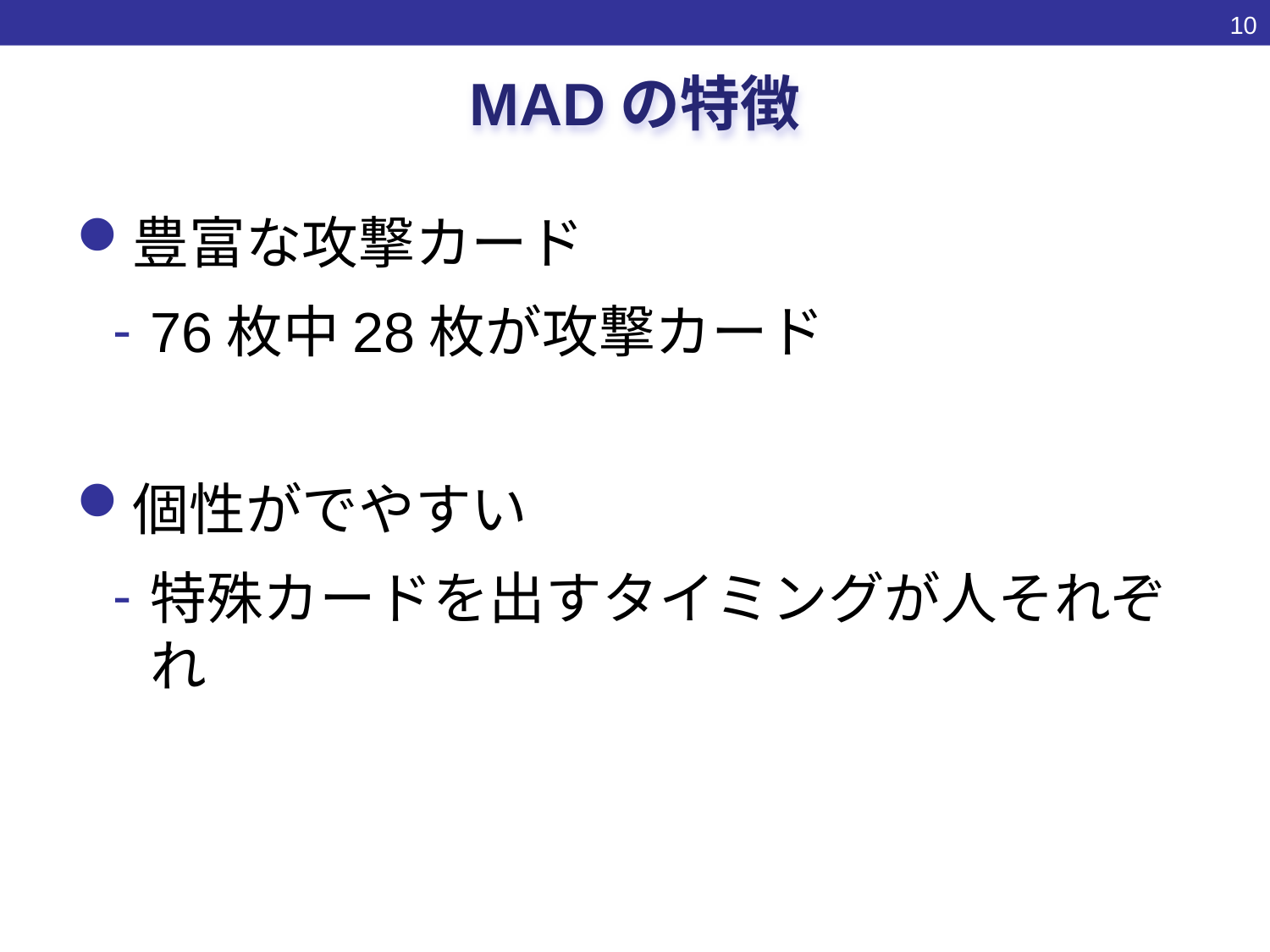

10
# MADの特徴
豊富な攻撃カード
76枚中28枚が攻撃カード

個性がでやすい
特殊カードを出すタイミングが人それぞれ